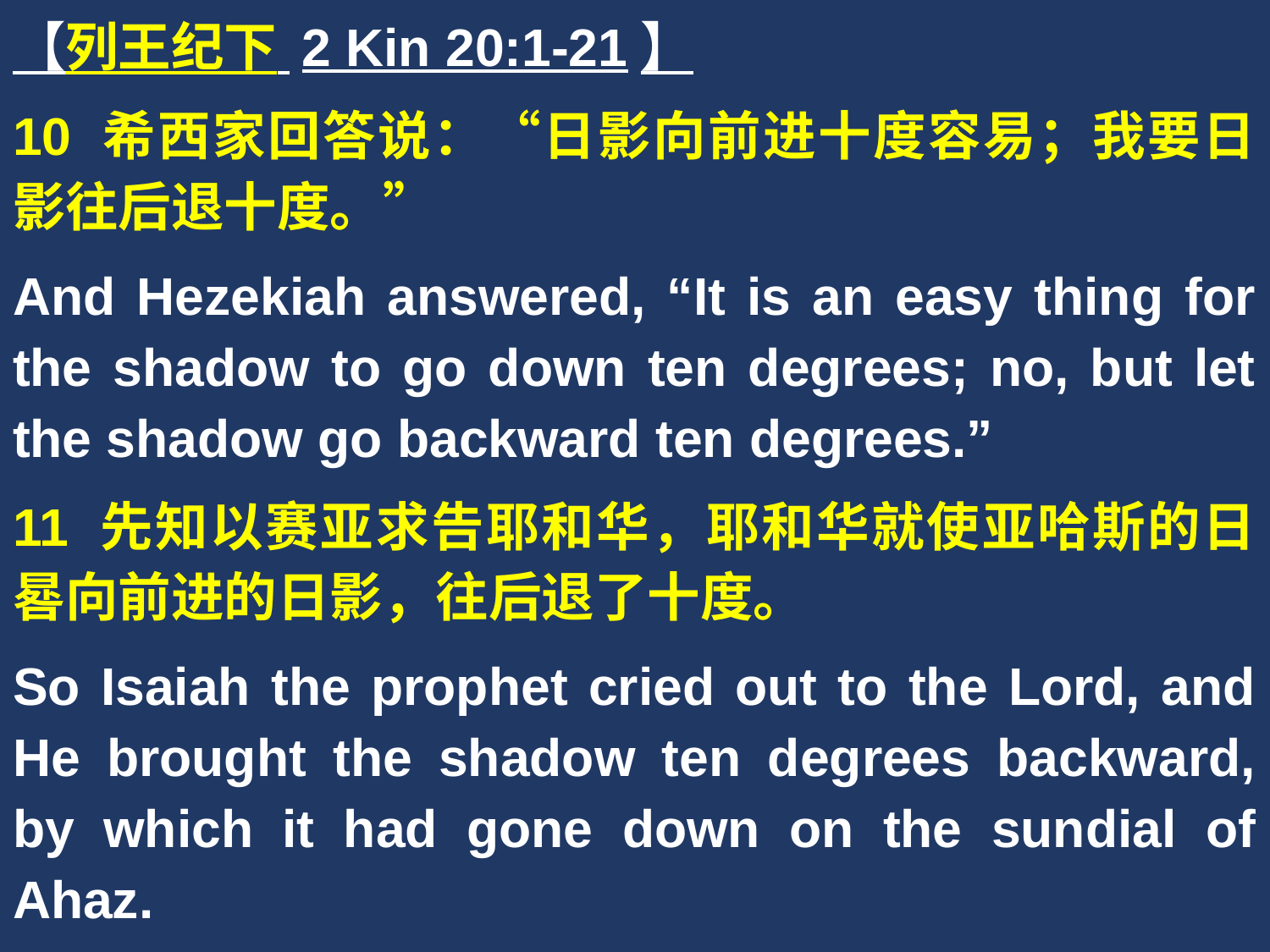

【列王纪下 2 Kin 20:1-21】
10 希西家回答说：“日影向前进十度容易；我要日影往后退十度。”
And Hezekiah answered, “It is an easy thing for the shadow to go down ten degrees; no, but let the shadow go backward ten degrees.”
11 先知以赛亚求告耶和华，耶和华就使亚哈斯的日晷向前进的日影，往后退了十度。
So Isaiah the prophet cried out to the Lord, and He brought the shadow ten degrees backward, by which it had gone down on the sundial of Ahaz.